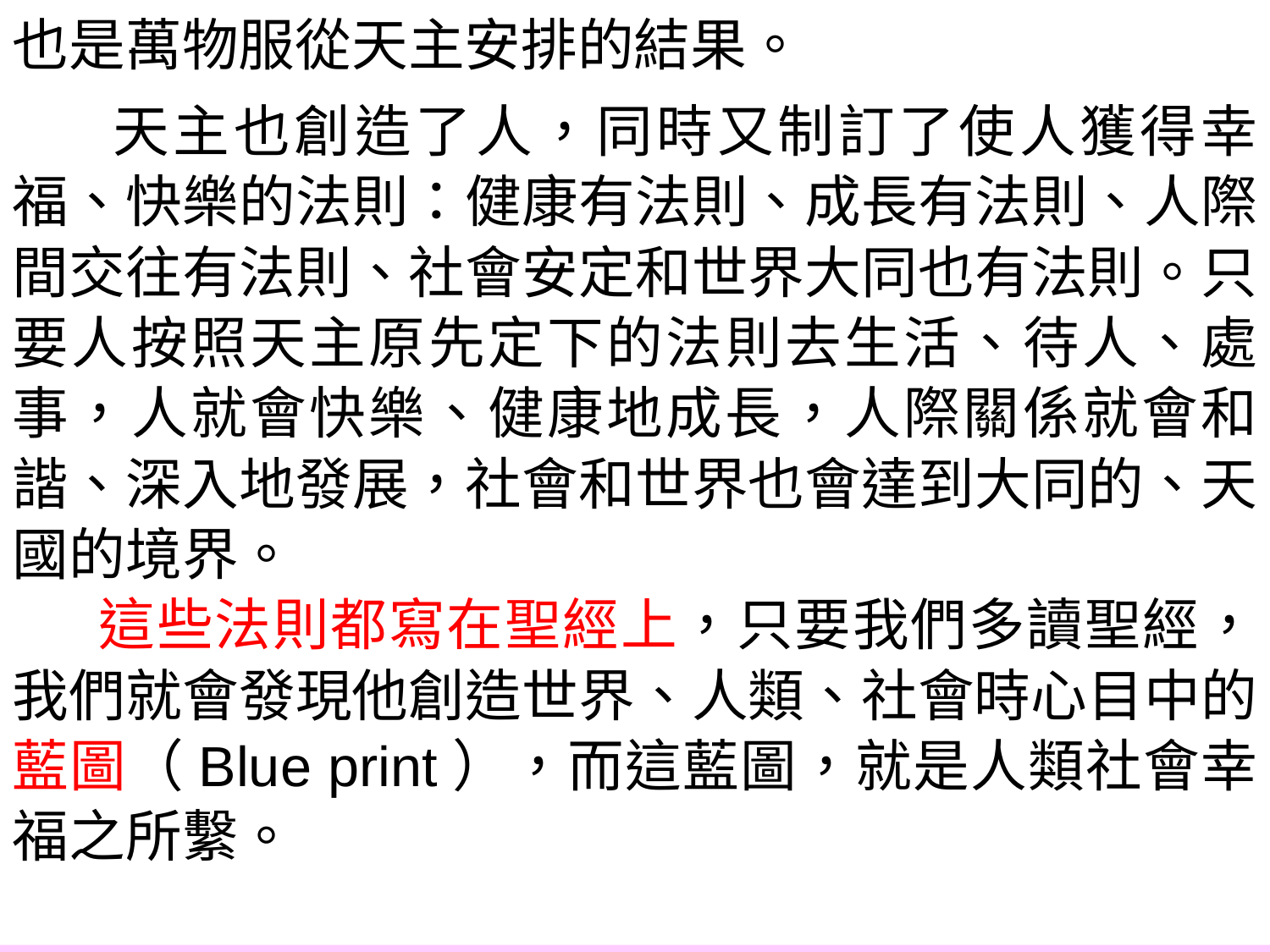

也是萬物服從天主安排的結果。
     天主也創造了人，同時又制訂了使人獲得幸福、快樂的法則：健康有法則、成長有法則、人際間交往有法則、社會安定和世界大同也有法則。只要人按照天主原先定下的法則去生活、待人、處事，人就會快樂、健康地成長，人際關係就會和諧、深入地發展，社會和世界也會達到大同的、天國的境界。
     這些法則都寫在聖經上，只要我們多讀聖經，我們就會發現他創造世界、人類、社會時心目中的藍圖（Blue print），而這藍圖，就是人類社會幸福之所繫。